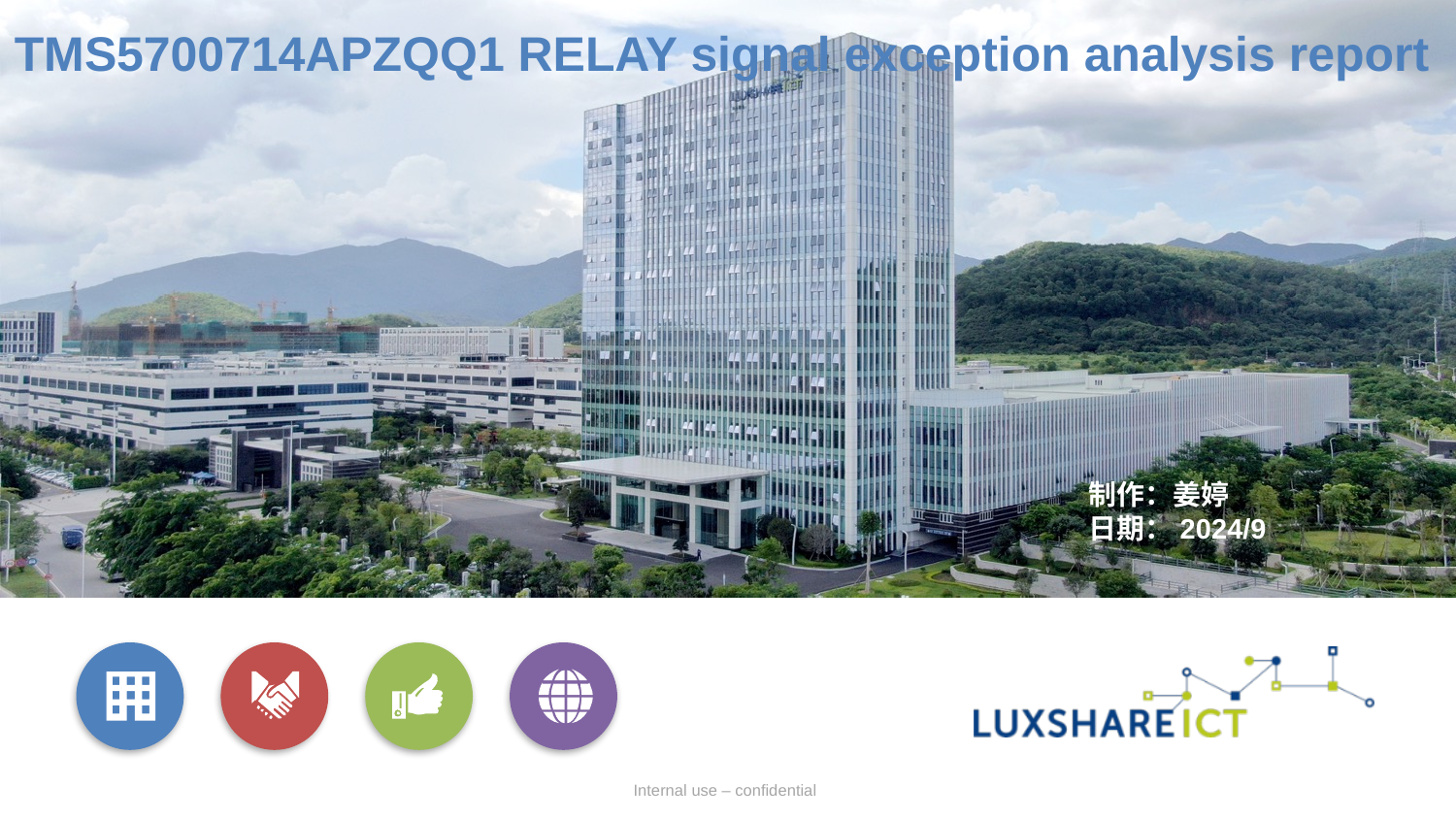

TMS5700714APZQQ1 RELAY signal exception analysis report
制作：姜婷
日期：2024/9